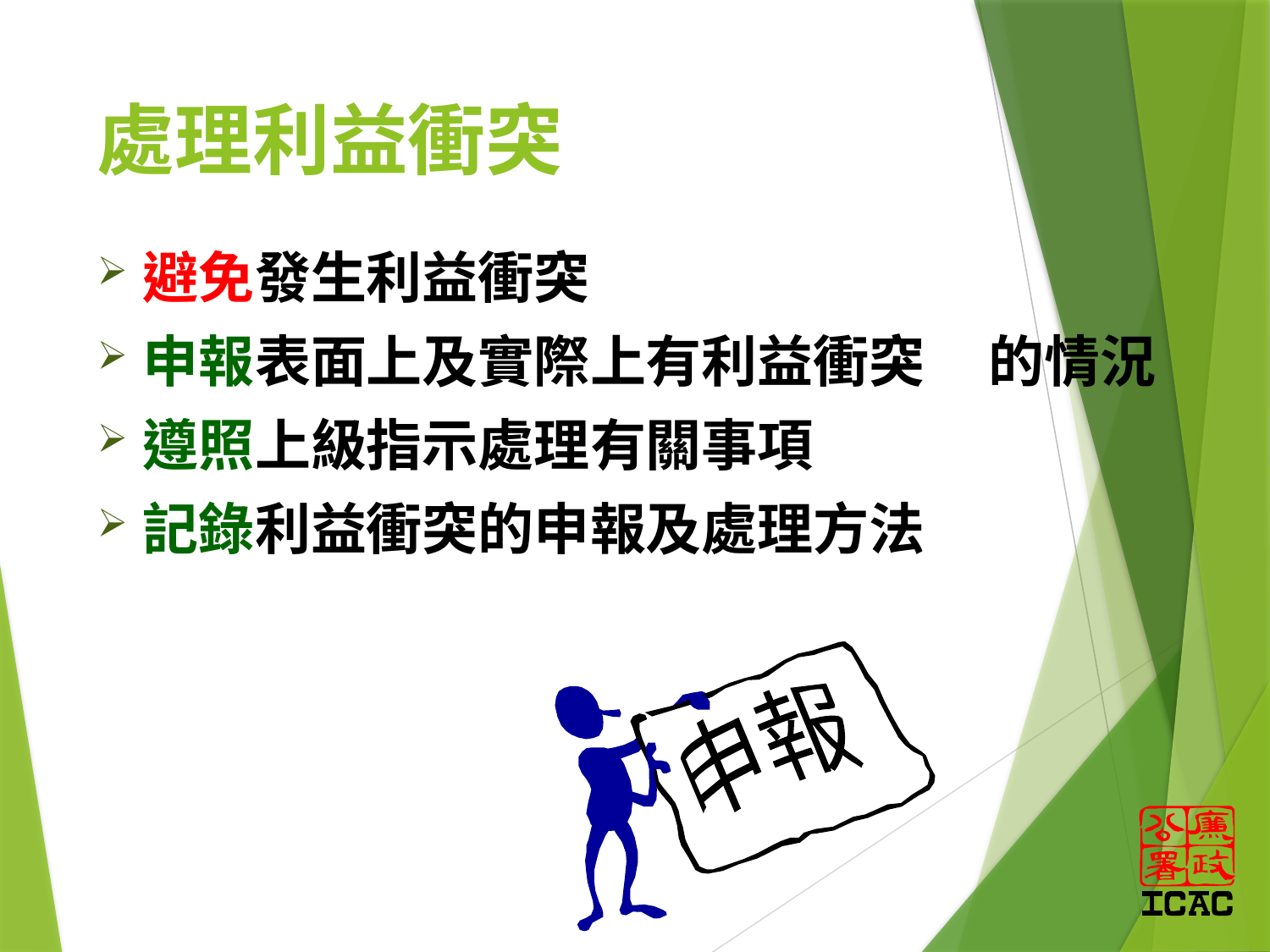

處理利益衝突
避免發生利益衝突
申報表面上及實際上有利益衝突     的情況
遵照上級指示處理有關事項
記錄利益衝突的申報及處理方法

申報